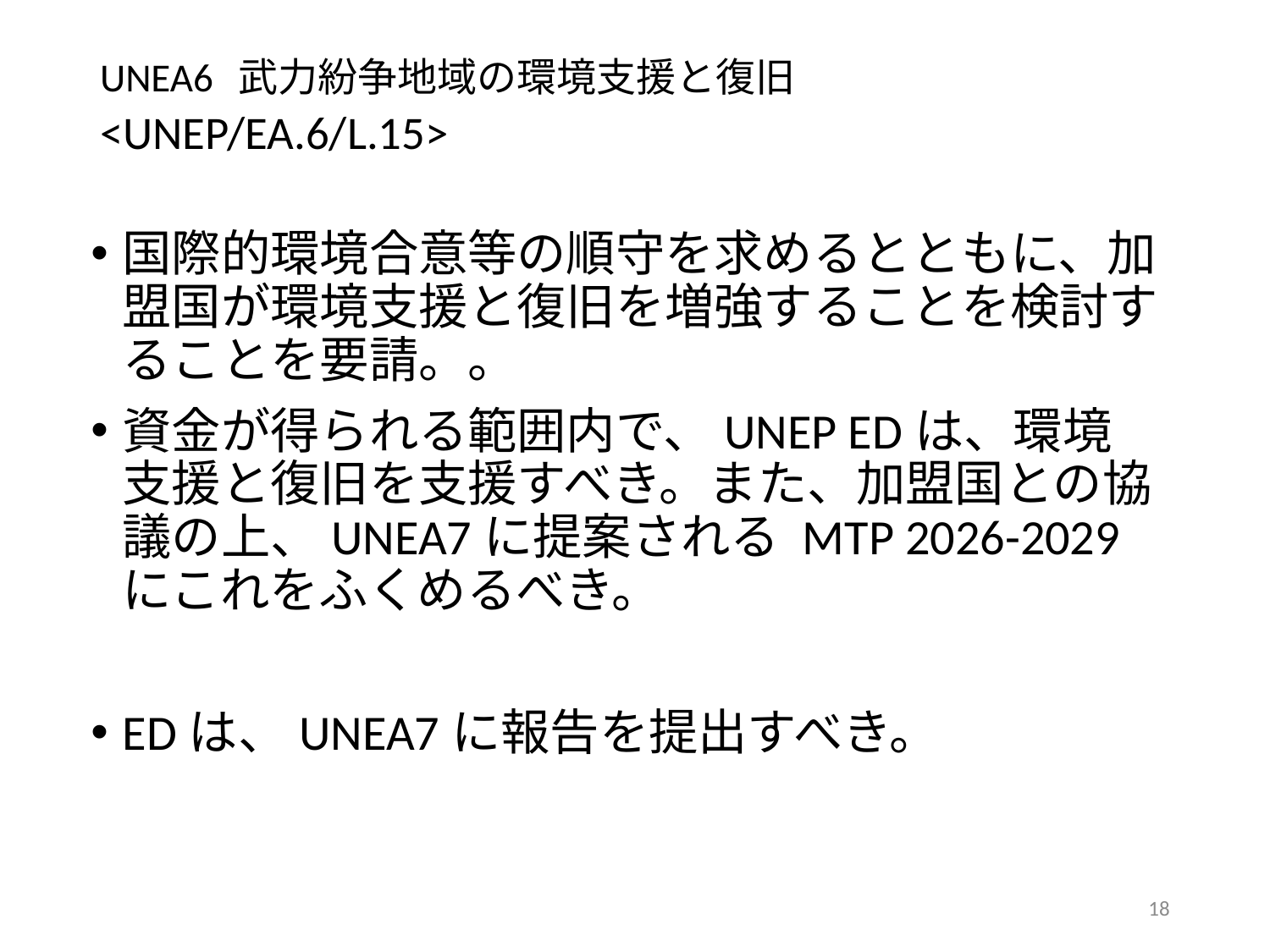

# UNEA6  武力紛争地域の環境支援と復旧 <UNEP/EA.6/L.15>
国際的環境合意等の順守を求めるとともに、加盟国が環境支援と復旧を増強することを検討することを要請。。
資金が得られる範囲内で、UNEP EDは、環境支援と復旧を支援すべき。また、加盟国との協議の上、UNEA7に提案される MTP 2026-2029にこれをふくめるべき。

EDは、UNEA7に報告を提出すべき。

18